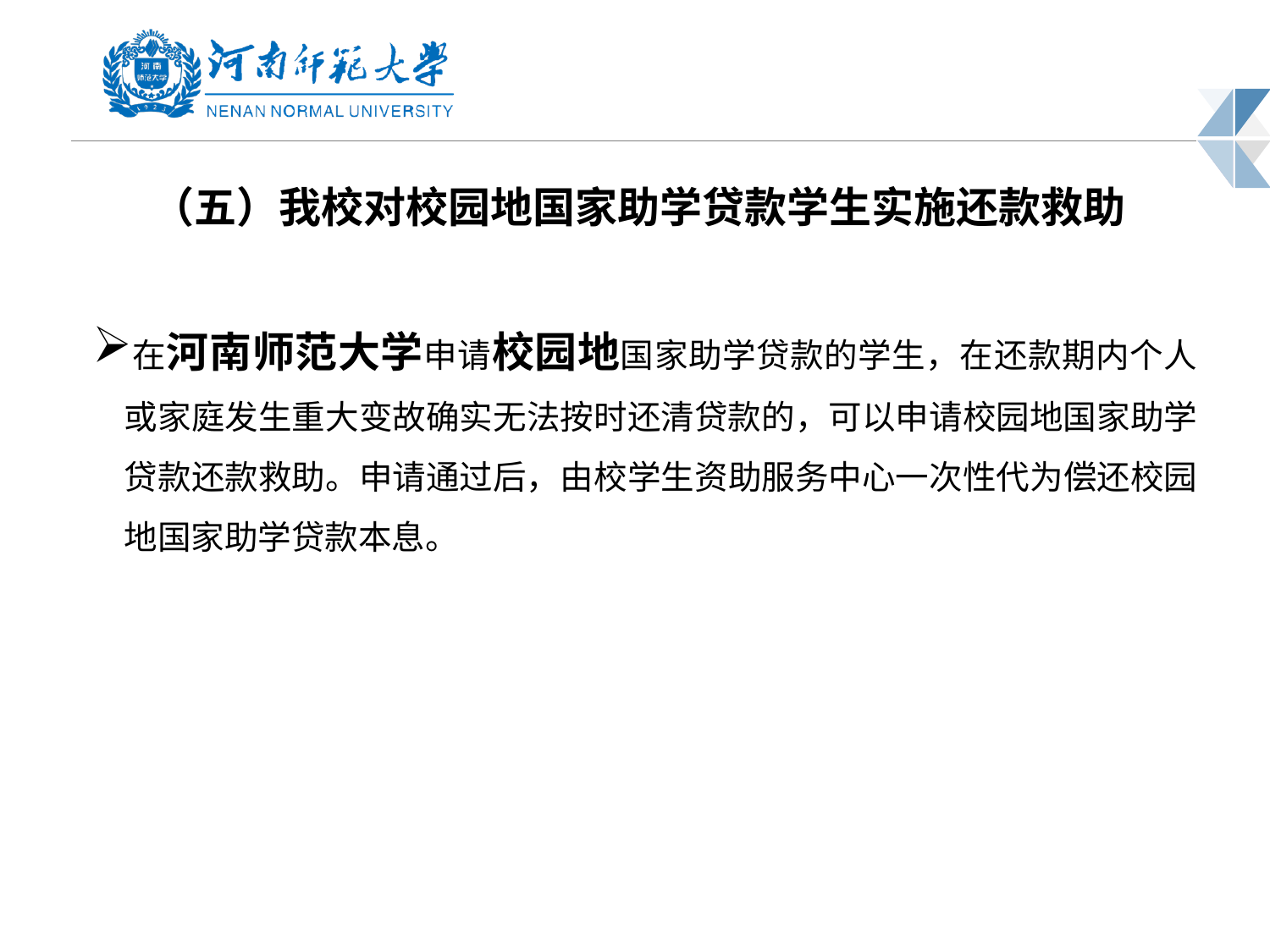

（五）我校对校园地国家助学贷款学生实施还款救助
在河南师范大学申请校园地国家助学贷款的学生，在还款期内个人或家庭发生重大变故确实无法按时还清贷款的，可以申请校园地国家助学贷款还款救助。申请通过后，由校学生资助服务中心一次性代为偿还校园地国家助学贷款本息。